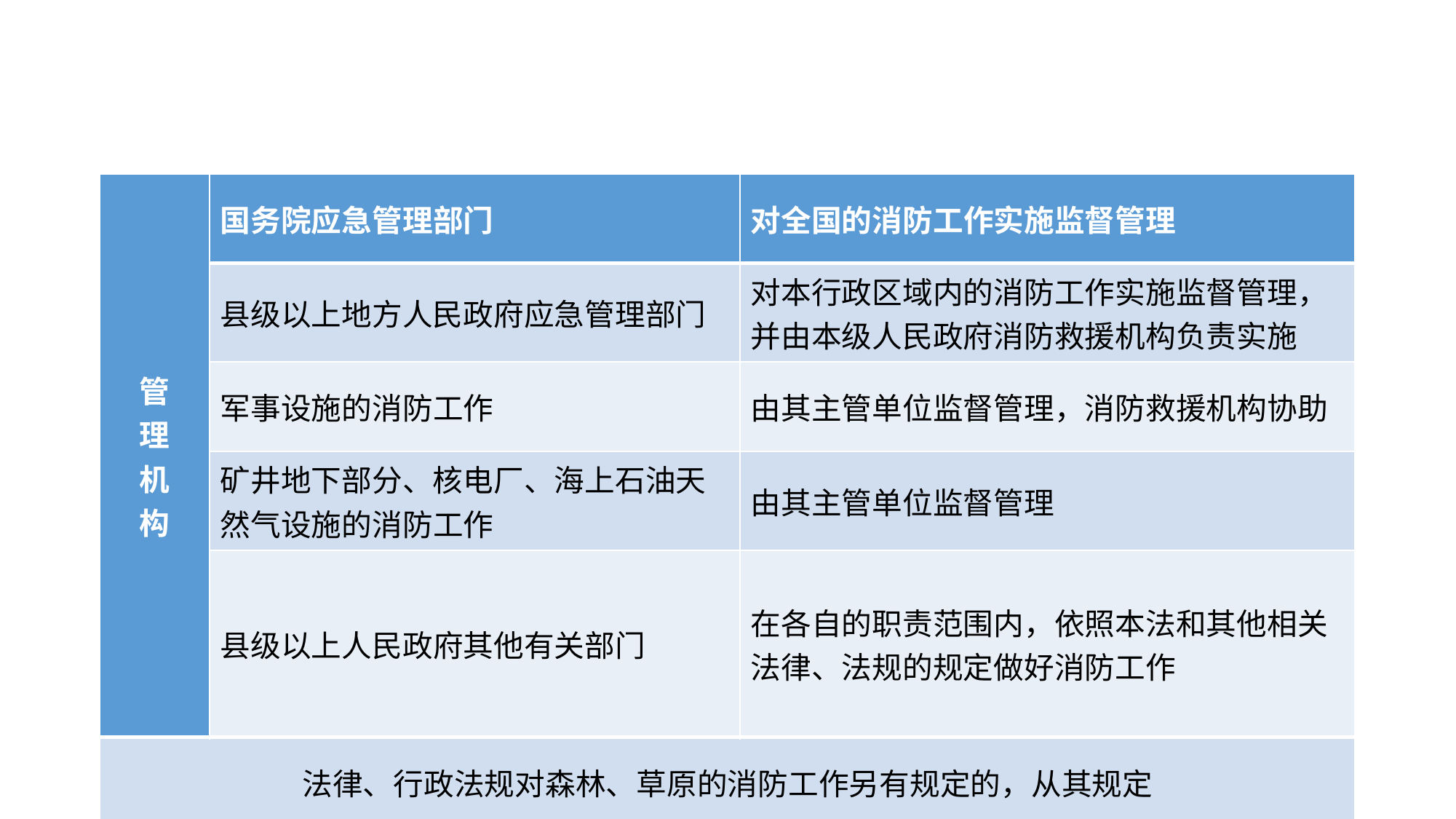

#
| 管 理 机 构 | 国务院应急管理部门 | 对全国的消防工作实施监督管理 |
| --- | --- | --- |
|  | 县级以上地方人民政府应急管理部门 | 对本行政区域内的消防工作实施监督管理，并由本级人民政府消防救援机构负责实施 |
|  | 军事设施的消防工作 | 由其主管单位监督管理，消防救援机构协助 |
|  | 矿井地下部分、核电厂、海上石油天然气设施的消防工作 | 由其主管单位监督管理 |
|  | 县级以上人民政府其他有关部门 | 在各自的职责范围内，依照本法和其他相关法律、法规的规定做好消防工作 |
| 法律、行政法规对森林、草原的消防工作另有规定的，从其规定 |  |  |